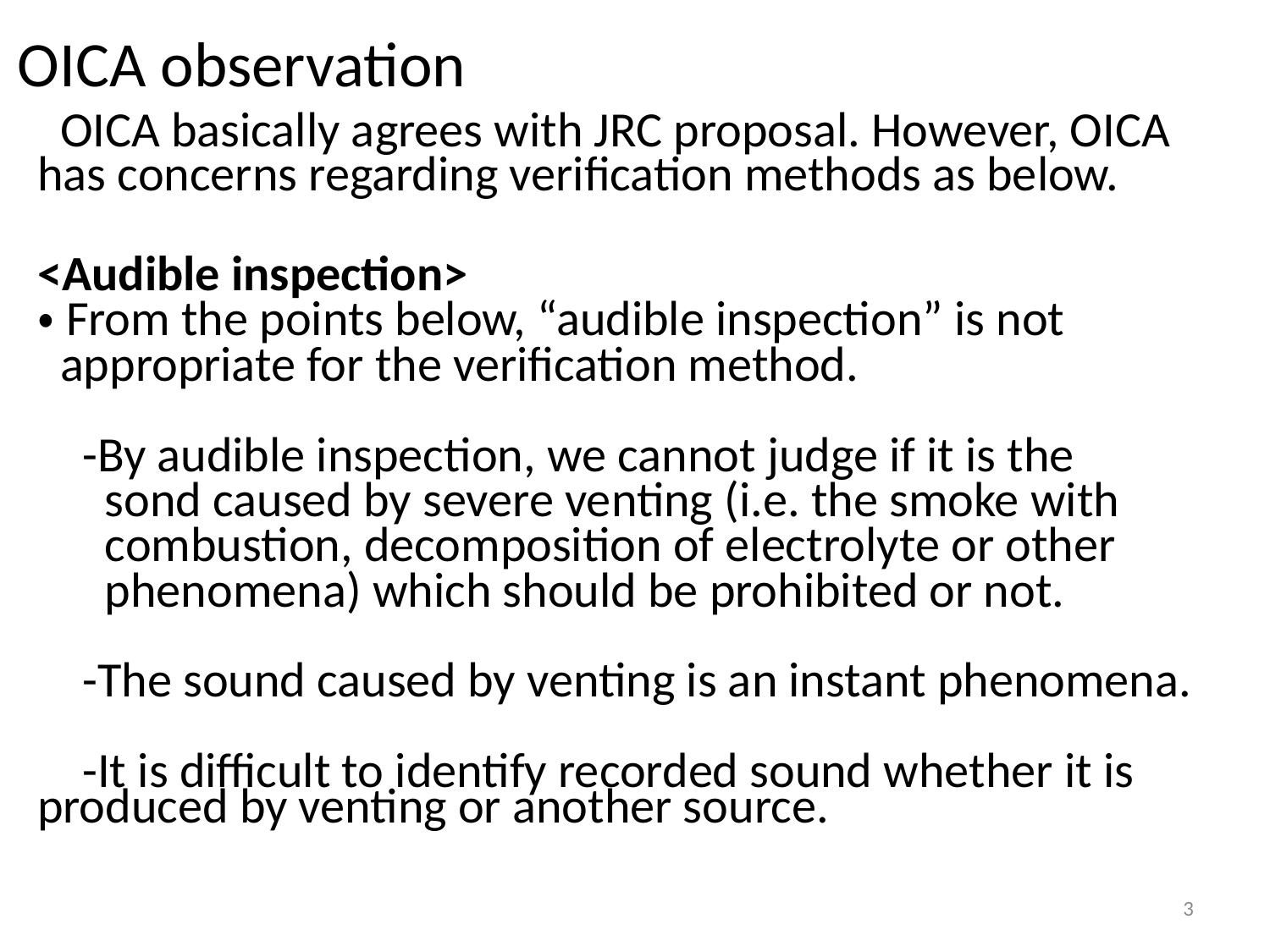

# OICA observation
  OICA basically agrees with JRC proposal. However, OICA has concerns regarding verification methods as below.

<Audible inspection>
・From the points below, “audible inspection” is not
  appropriate for the verification method.

    -By audible inspection, we cannot judge if it is the
      sond caused by severe venting (i.e. the smoke with
      combustion, decomposition of electrolyte or other
      phenomena) which should be prohibited or not.

    -The sound caused by venting is an instant phenomena.

    -It is difficult to identify recorded sound whether it is produced by venting or another source.

3